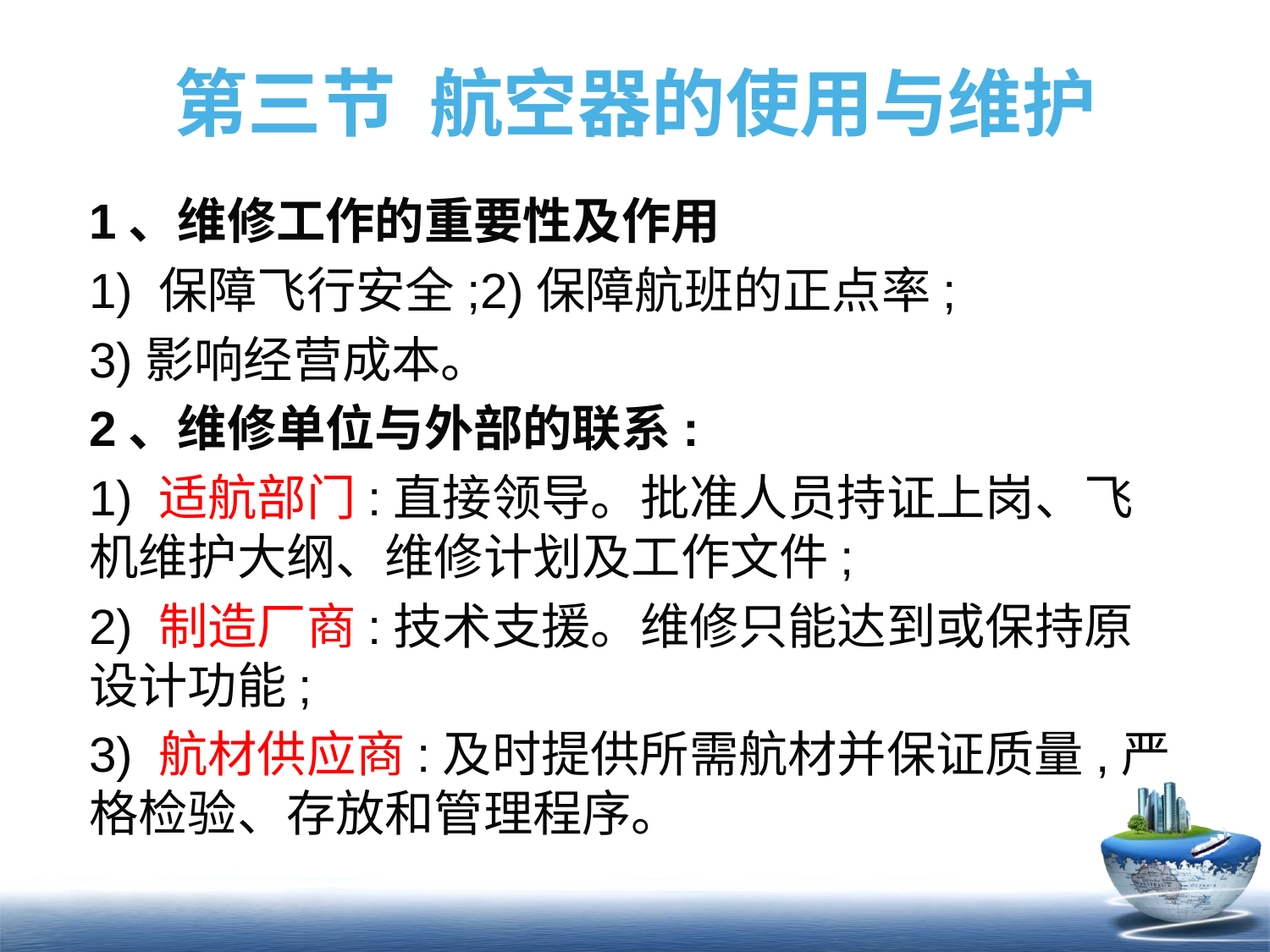

# 第三节  航空器的使用与维护
1、维修工作的重要性及作用
1) 保障飞行安全;2)保障航班的正点率;
3)影响经营成本。
2、维修单位与外部的联系:
1) 适航部门:直接领导。批准人员持证上岗、飞机维护大纲、维修计划及工作文件;
2) 制造厂商:技术支援。维修只能达到或保持原设计功能;
3) 航材供应商:及时提供所需航材并保证质量,严格检验、存放和管理程序。